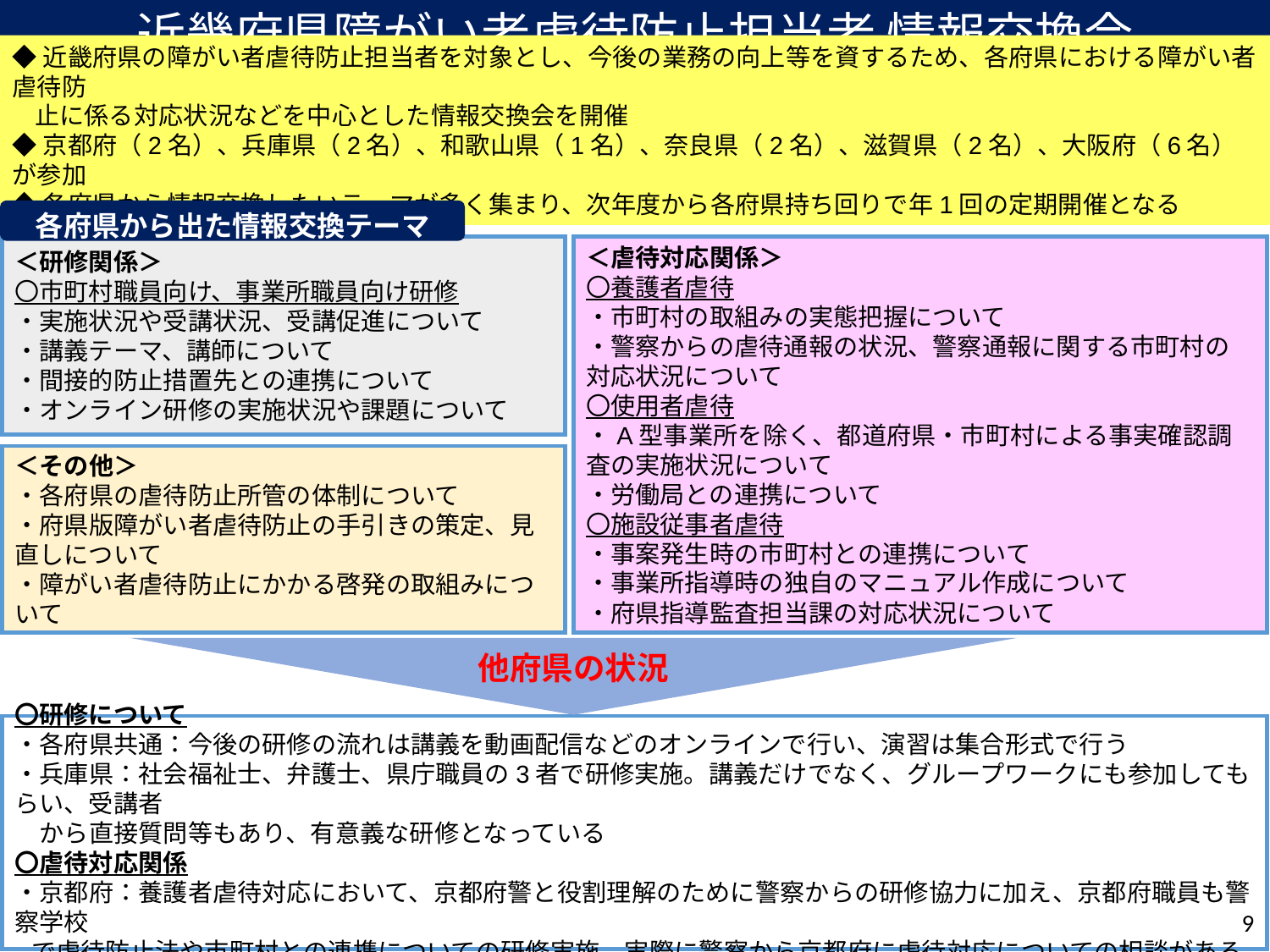

# 近畿府県障がい者虐待防止担当者 情報交換会
◆近畿府県の障がい者虐待防止担当者を対象とし、今後の業務の向上等を資するため、各府県における障がい者虐待防
   止に係る対応状況などを中心とした情報交換会を開催
◆京都府（2名）、兵庫県（2名）、和歌山県（1名）、奈良県（2名）、滋賀県（2名）、大阪府（6名）が参加
◆各府県から情報交換したいテーマが多く集まり、次年度から各府県持ち回りで年1回の定期開催となる
各府県から出た情報交換テーマ
＜研修関係＞
〇市町村職員向け、事業所職員向け研修
・実施状況や受講状況、受講促進について
・講義テーマ、講師について
・間接的防止措置先との連携について
・オンライン研修の実施状況や課題について
＜虐待対応関係＞
〇養護者虐待
・市町村の取組みの実態把握について
・警察からの虐待通報の状況、警察通報に関する市町村の対応状況について
〇使用者虐待
・A型事業所を除く、都道府県・市町村による事実確認調査の実施状況について
・労働局との連携について
〇施設従事者虐待
・事案発生時の市町村との連携について
・事業所指導時の独自のマニュアル作成について
・府県指導監査担当課の対応状況について
＜その他＞
・各府県の虐待防止所管の体制について
・府県版障がい者虐待防止の手引きの策定、見直しについて
・障がい者虐待防止にかかる啓発の取組みについて
他府県の状況
〇研修について
・各府県共通：今後の研修の流れは講義を動画配信などのオンラインで行い、演習は集合形式で行う
・兵庫県：社会福祉士、弁護士、県庁職員の3者で研修実施。講義だけでなく、グループワークにも参加してもらい、受講者
　から直接質問等もあり、有意義な研修となっている
〇虐待対応関係
・京都府：養護者虐待対応において、京都府警と役割理解のために警察からの研修協力に加え、京都府職員も警察学校
  で虐待防止法や市町村との連携についての研修実施。実際に警察から京都府に虐待対応についての相談がある
9